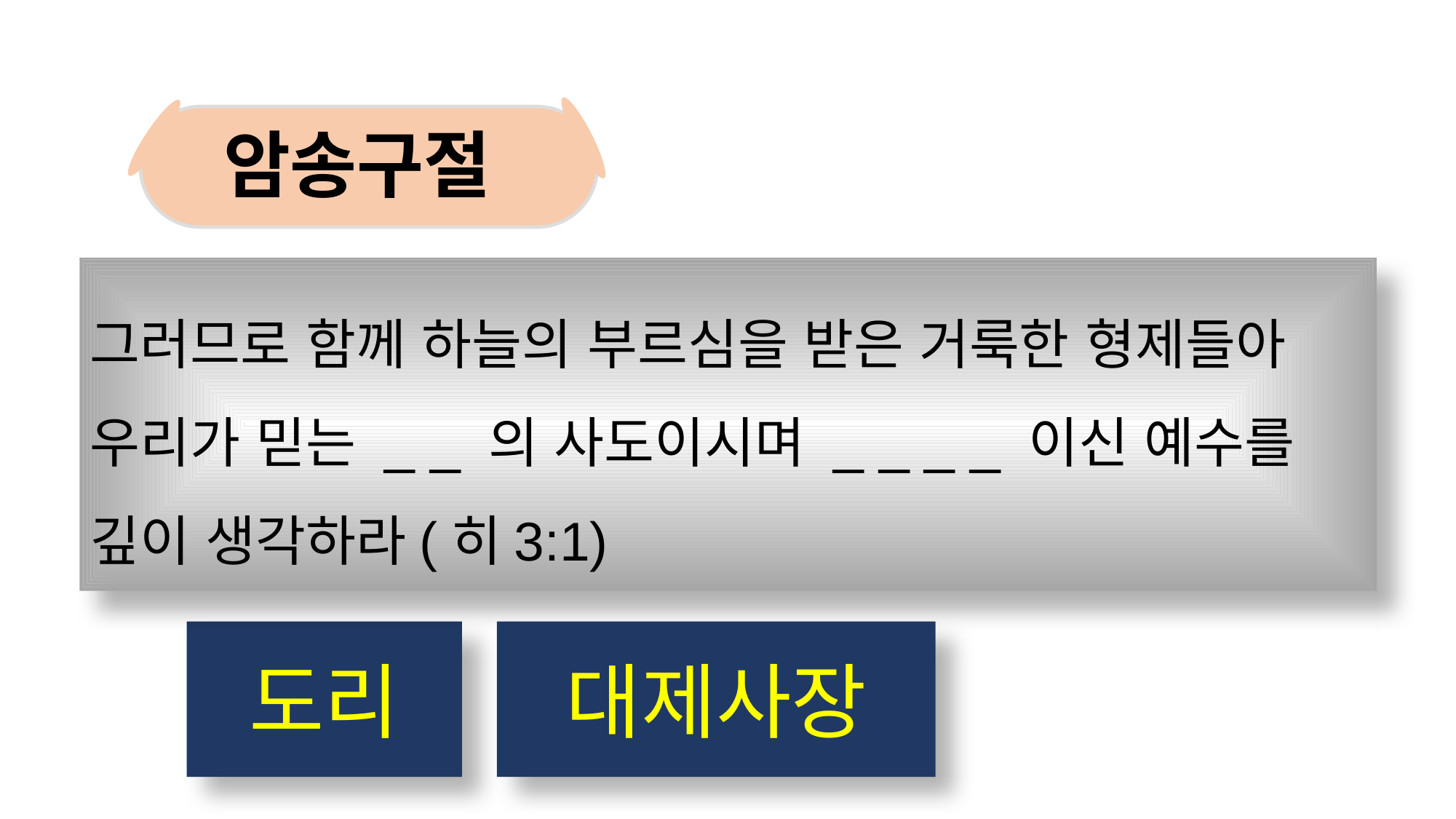

암송구절
그러므로 함께 하늘의 부르심을 받은 거룩한 형제들아 우리가 믿는 _ _ 의 사도이시며 _ _ _ _ 이신 예수를 깊이 생각하라(히3:1)
도리
대제사장